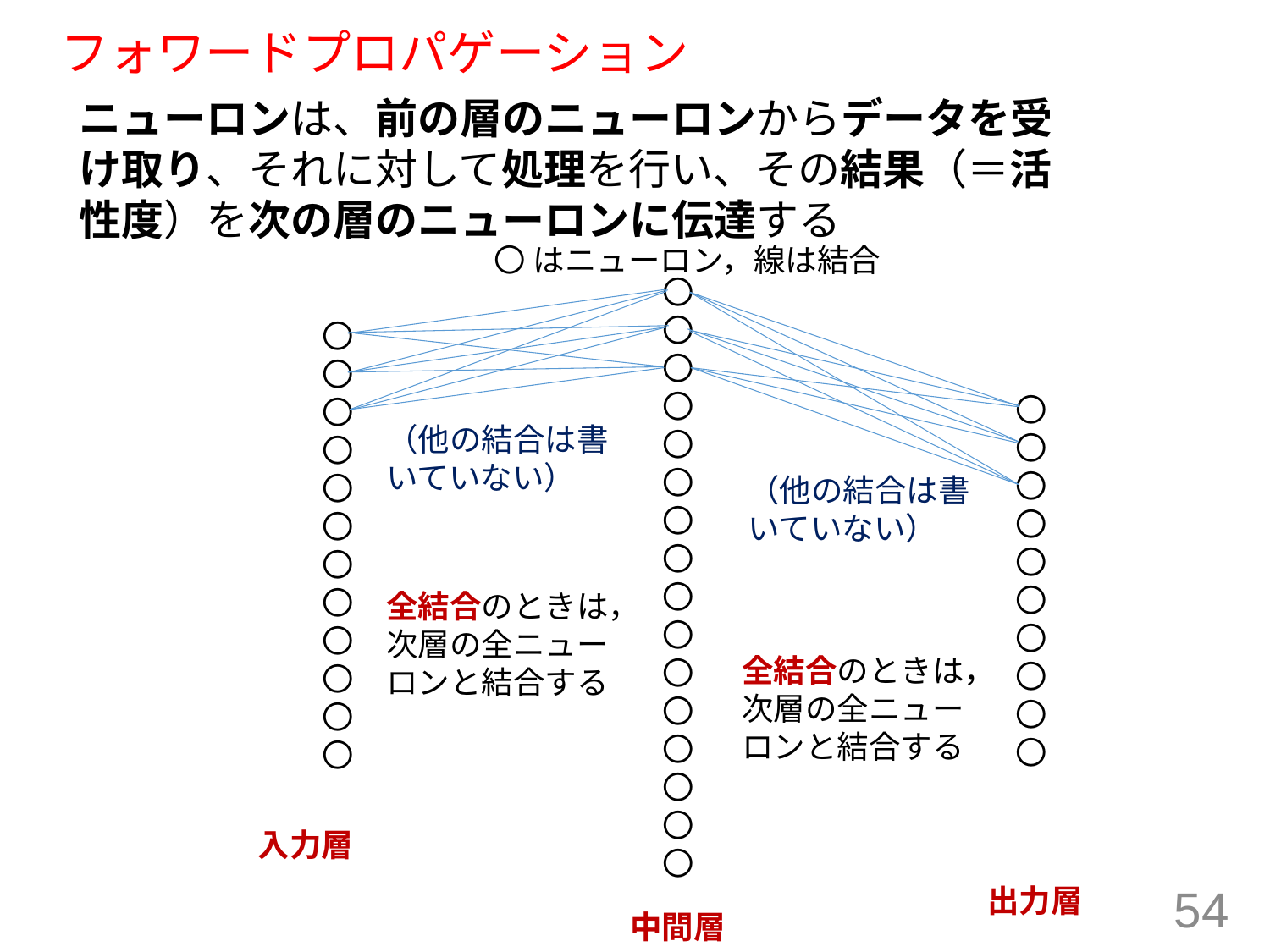

# フォワードプロパゲーション
ニューロンは、前の層のニューロンからデータを受け取り、それに対して処理を行い、その結果（＝活性度）を次の層のニューロンに伝達する

〇 はニューロン，線は結合
〇
〇
〇
〇
〇
〇
〇
〇
〇
〇
〇
〇
〇
〇
〇
〇
〇
〇
〇
〇
〇
〇
〇
〇
〇
〇
〇
〇
〇
〇
〇
〇
〇
〇
〇
〇
〇
〇
（他の結合は書いていない）
（他の結合は書いていない）
全結合のときは，
次層の全ニューロンと結合する
全結合のときは，
次層の全ニューロンと結合する
入力層
出力層
54
中間層